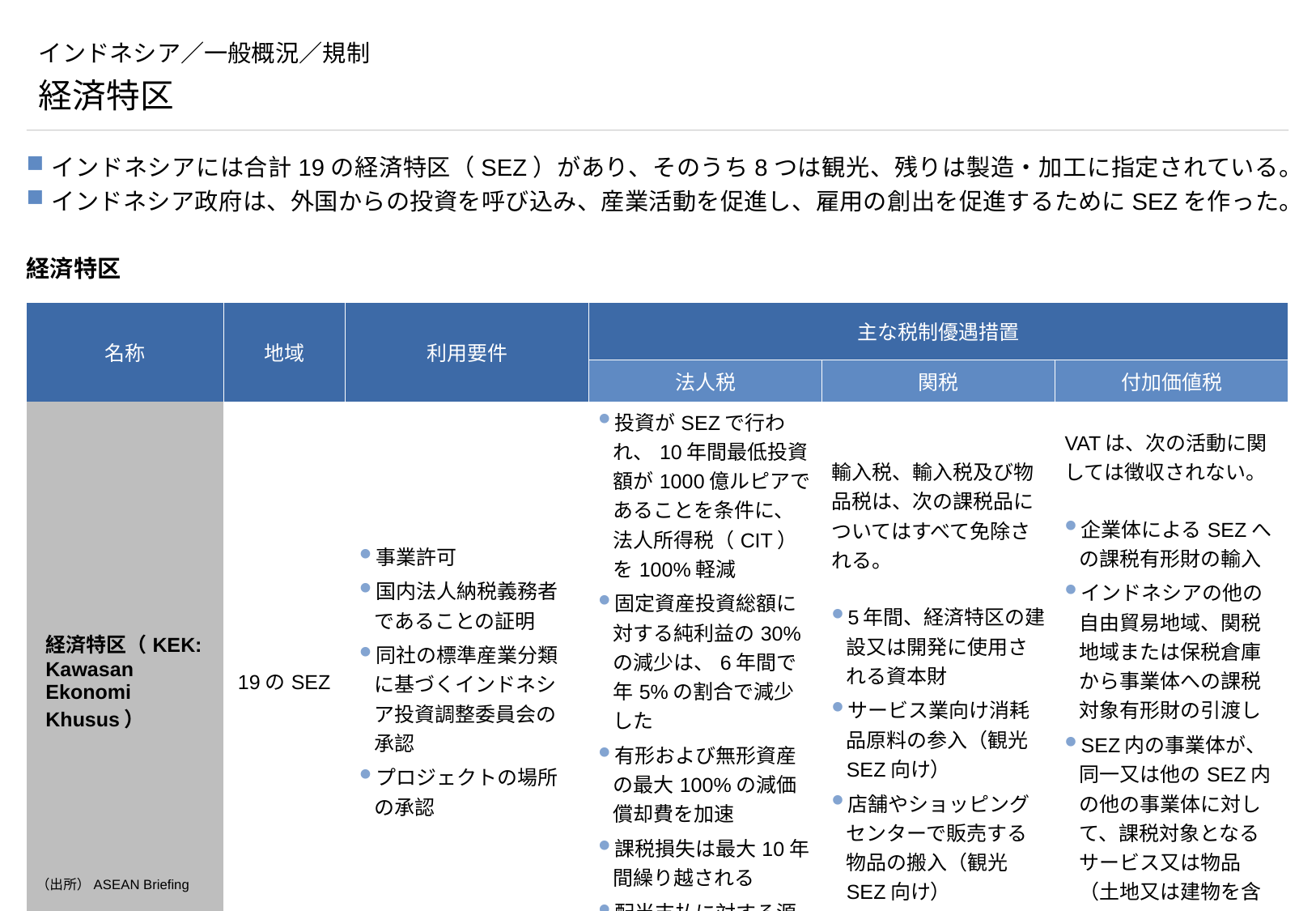

# インドネシア／一般概況／規制
経済特区
インドネシアには合計19の経済特区（SEZ）があり、そのうち8つは観光、残りは製造・加工に指定されている。
インドネシア政府は、外国からの投資を呼び込み、産業活動を促進し、雇用の創出を促進するためにSEZを作った。
経済特区
| 名称 | 地域 | 利用要件 | 主な税制優遇措置 |  |  |
| --- | --- | --- | --- | --- | --- |
|  |  |  | 法人税 | 関税 | 付加価値税 |
| 経済特区（KEK: Kawasan Ekonomi Khusus） | 19のSEZ | 事業許可 国内法人納税義務者であることの証明 同社の標準産業分類に基づくインドネシア投資調整委員会の承認 プロジェクトの場所の承認 | 投資がSEZで行われ、10年間最低投資額が1000億ルピアであることを条件に、法人所得税（CIT） を100%軽減 固定資産投資総額に対する純利益の30%の減少は、6年間で年5%の割合で減少した 有形および無形資産の最大100%の減価償却費を加速 課税損失は最大10年間繰り越される 配当支払に対する源泉徴収税率は10% | 輸入税、輸入税及び物品税は、次の課税品についてはすべて免除される。 5年間、経済特区の建設又は開発に使用される資本財 サービス業向け消耗品原料の参入（観光SEZ向け） 店舗やショッピングセンターで販売する物品の搬入（観光SEZ向け） | VATは、次の活動に関しては徴収されない。 企業体によるSEZへの課税有形財の輸入 インドネシアの他の自由貿易地域、関税地域または保税倉庫から事業体への課税対象有形財の引渡し SEZ内の事業体が、同一又は他のSEZ内の他の事業体に対して、課税対象となるサービス又は物品（土地又は建物を含む） を提供すること |
（出所）ASEAN Briefing